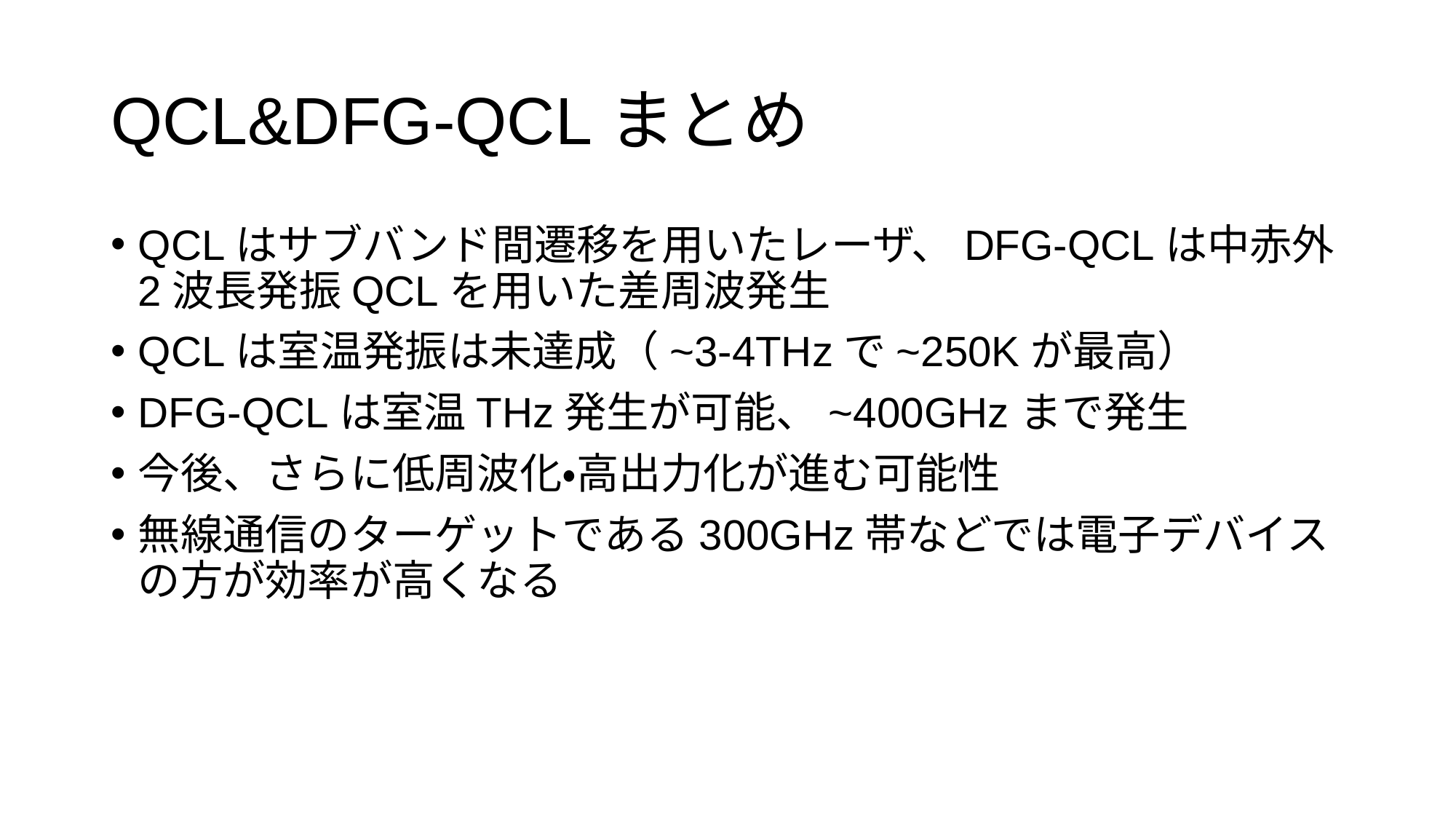

# QCL&DFG-QCLまとめ
QCLはサブバンド間遷移を用いたレーザ、DFG-QCLは中赤外2波長発振QCLを用いた差周波発生
QCLは室温発振は未達成（~3-4THzで~250Kが最高）
DFG-QCLは室温THz発生が可能、~400GHzまで発生
今後、さらに低周波化・高出力化が進む可能性
無線通信のターゲットである300GHz帯などでは電子デバイスの方が効率が高くなる